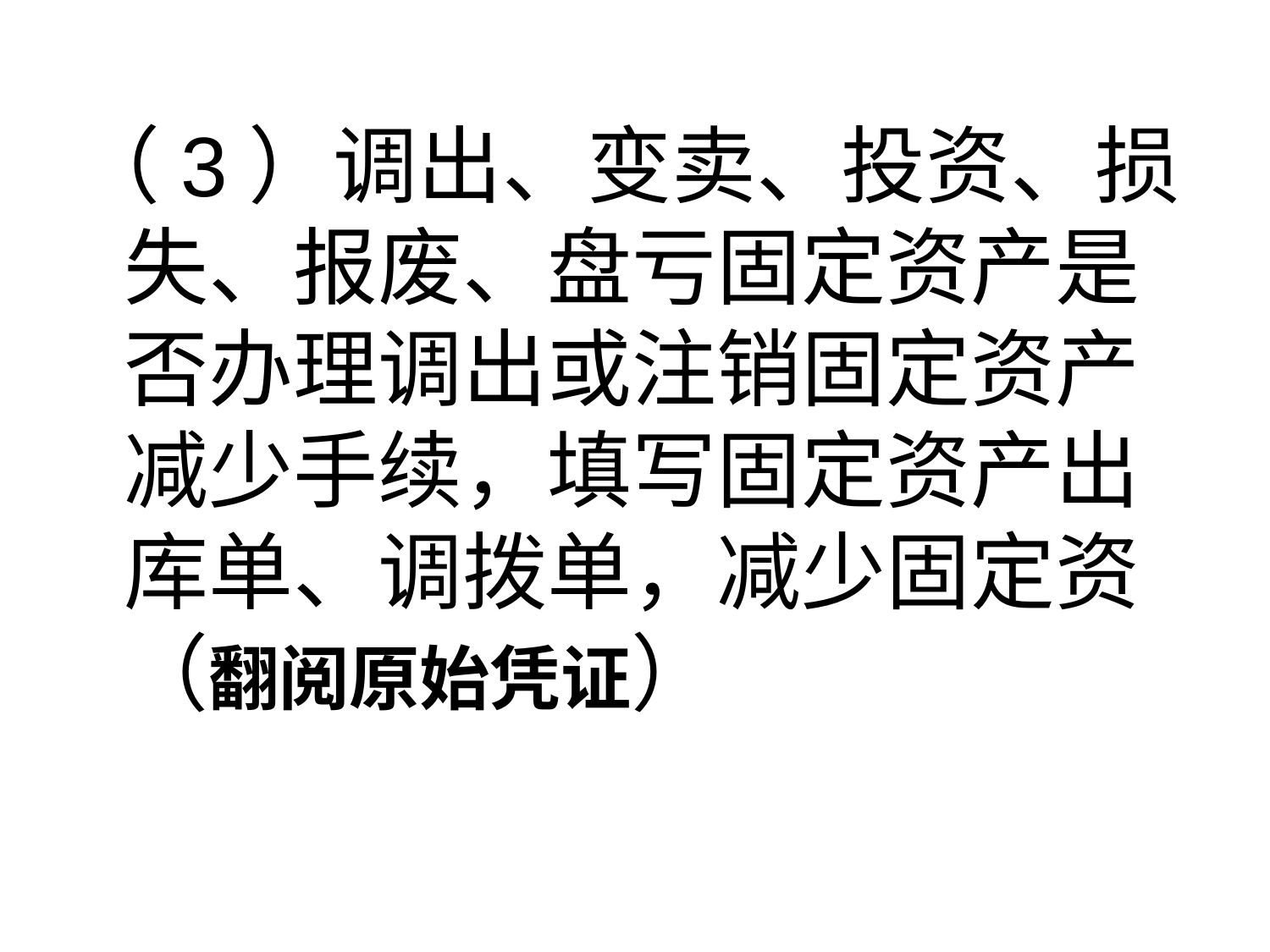

#
（3）调出、变卖、投资、损失、报废、盘亏固定资产是否办理调出或注销固定资产减少手续，填写固定资产出库单、调拨单，减少固定资（翻阅原始凭证）